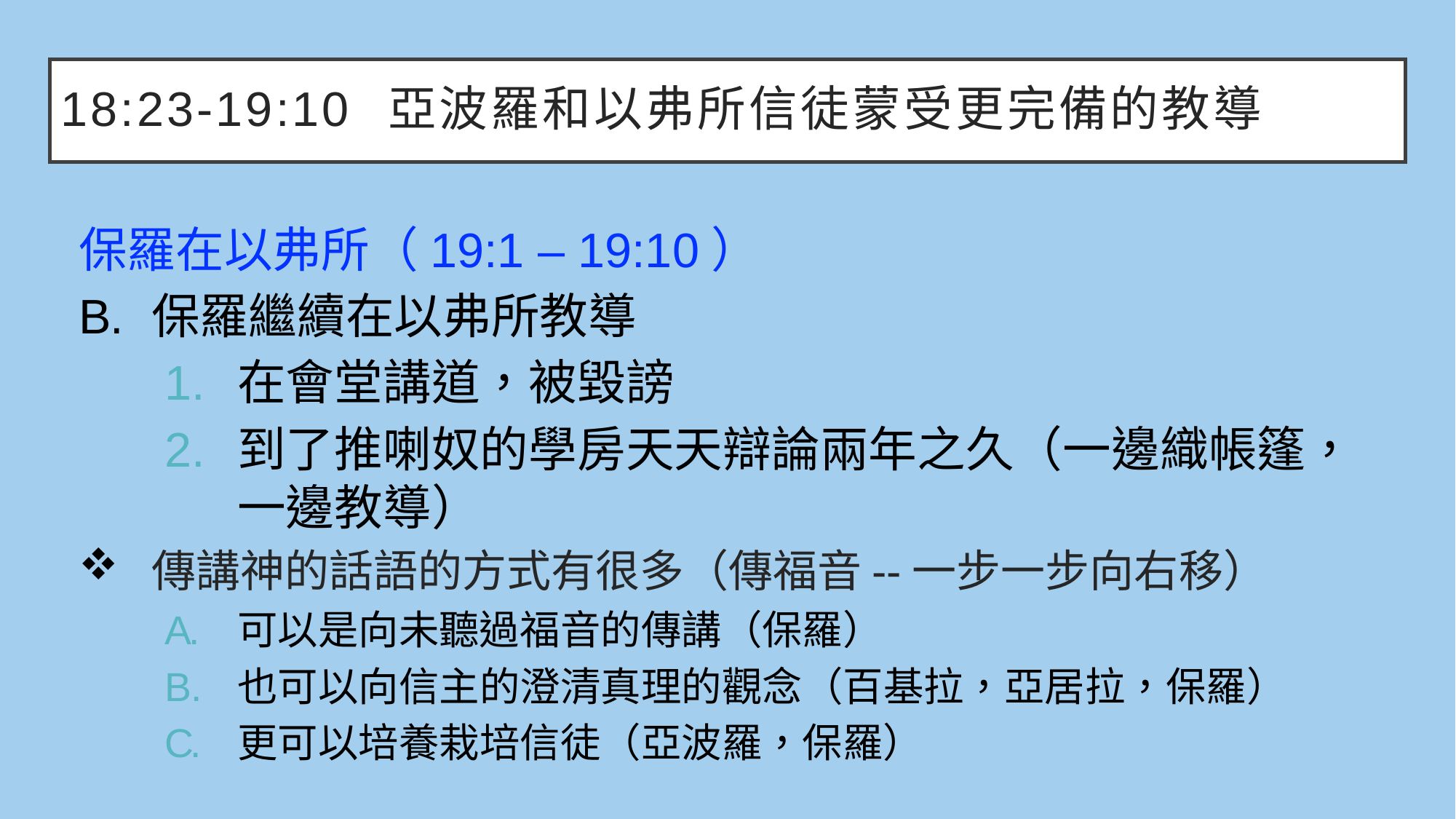

# 18:23-19:10	亞波羅和以弗所信徒蒙受更完備的教導
保羅在以弗所（19:1 – 19:10）
保羅繼續在以弗所教導
在會堂講道，被毀謗
到了推喇奴的學房天天辯論兩年之久（一邊織帳篷，一邊教導）
傳講神的話語的方式有很多（傳福音--一步一步向右移）
可以是向未聽過福音的傳講（保羅）
也可以向信主的澄清真理的觀念（百基拉，亞居拉，保羅）
更可以培養栽培信徒（亞波羅，保羅）